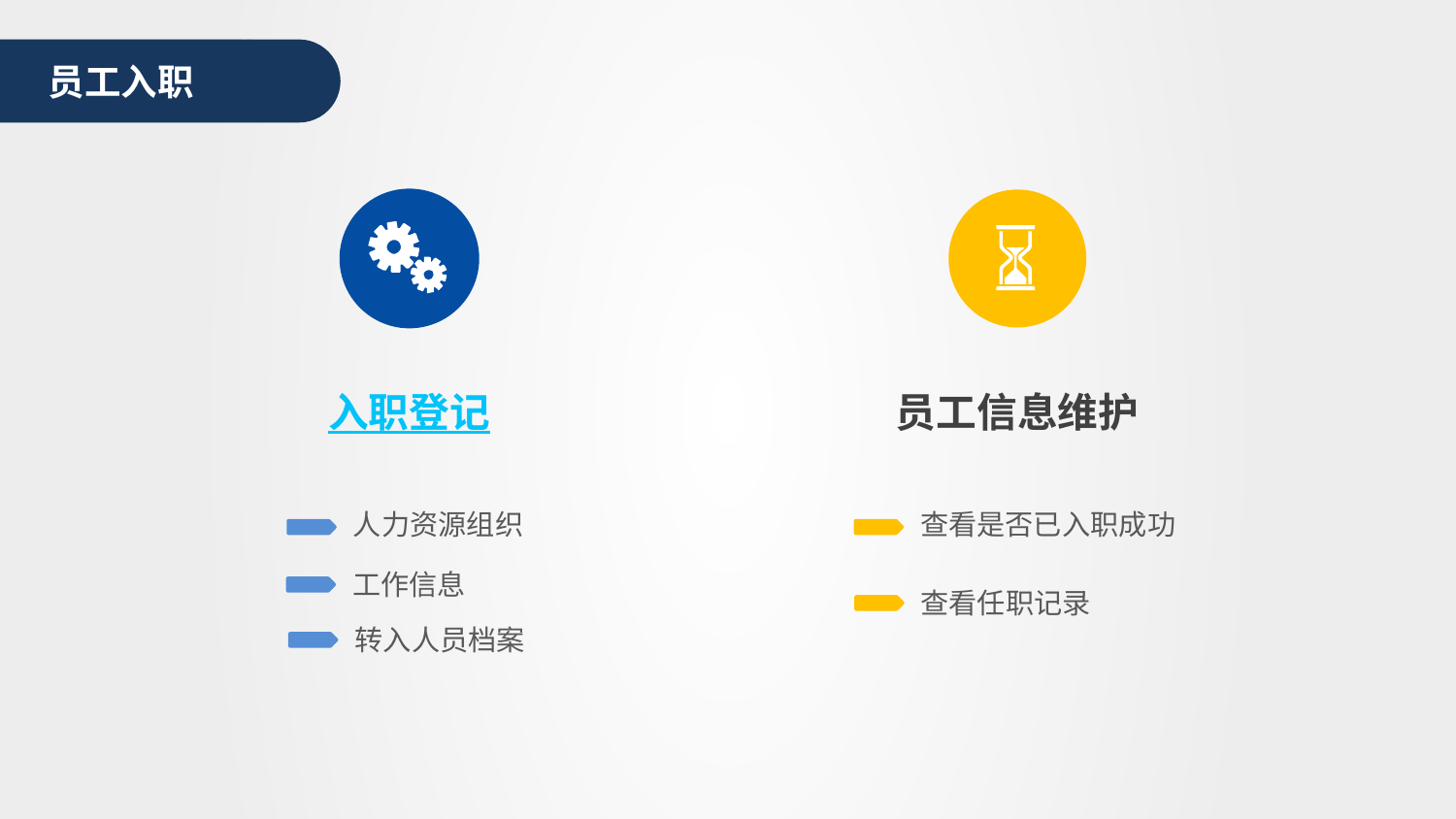

员工入职

入职登记
员工信息维护
人力资源组织
查看是否已入职成功

工作信息

查看任职记录

转入人员档案